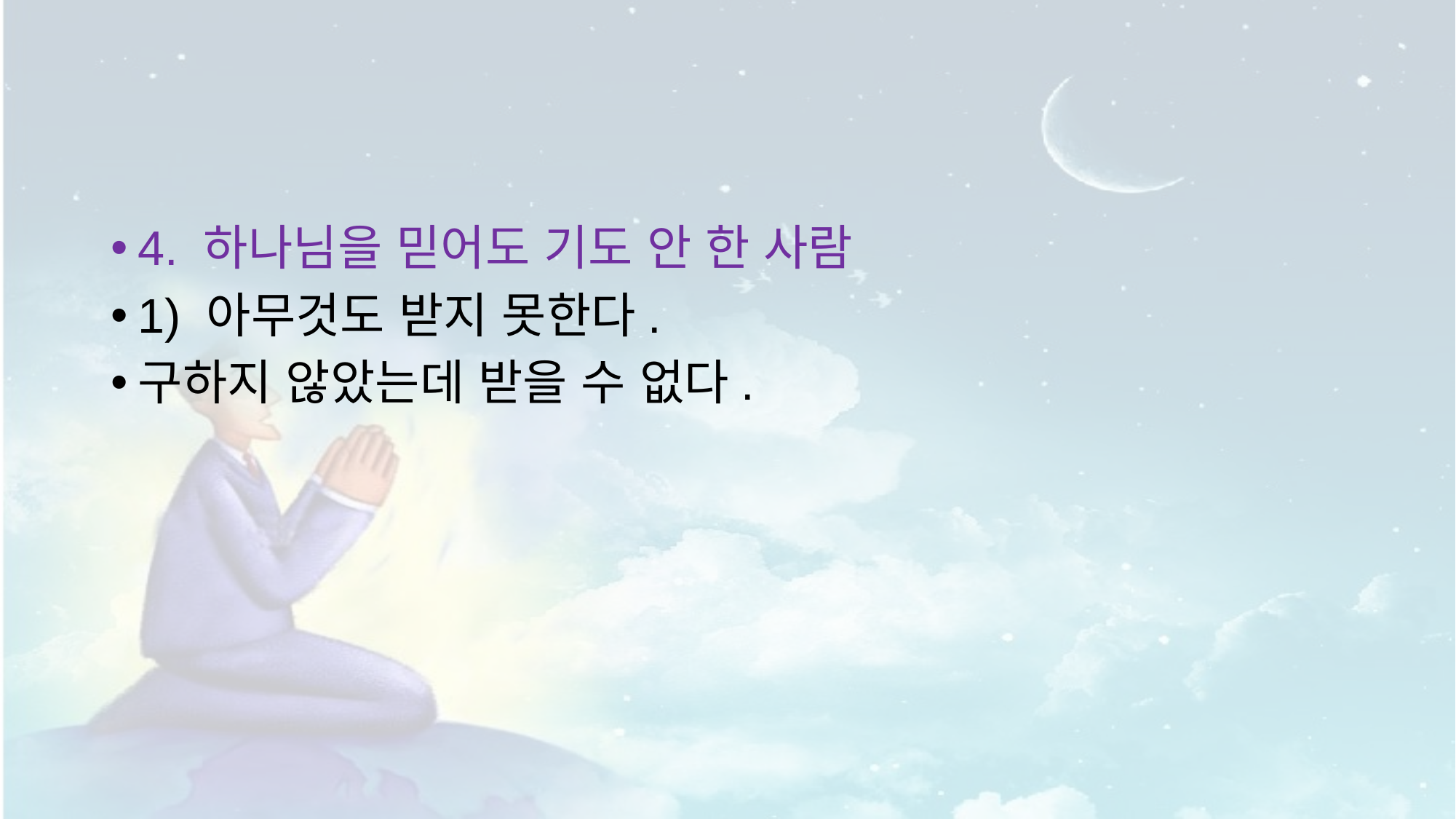

#
4. 하나님을 믿어도 기도 안 한 사람
1) 아무것도 받지 못한다.
구하지 않았는데 받을 수 없다.